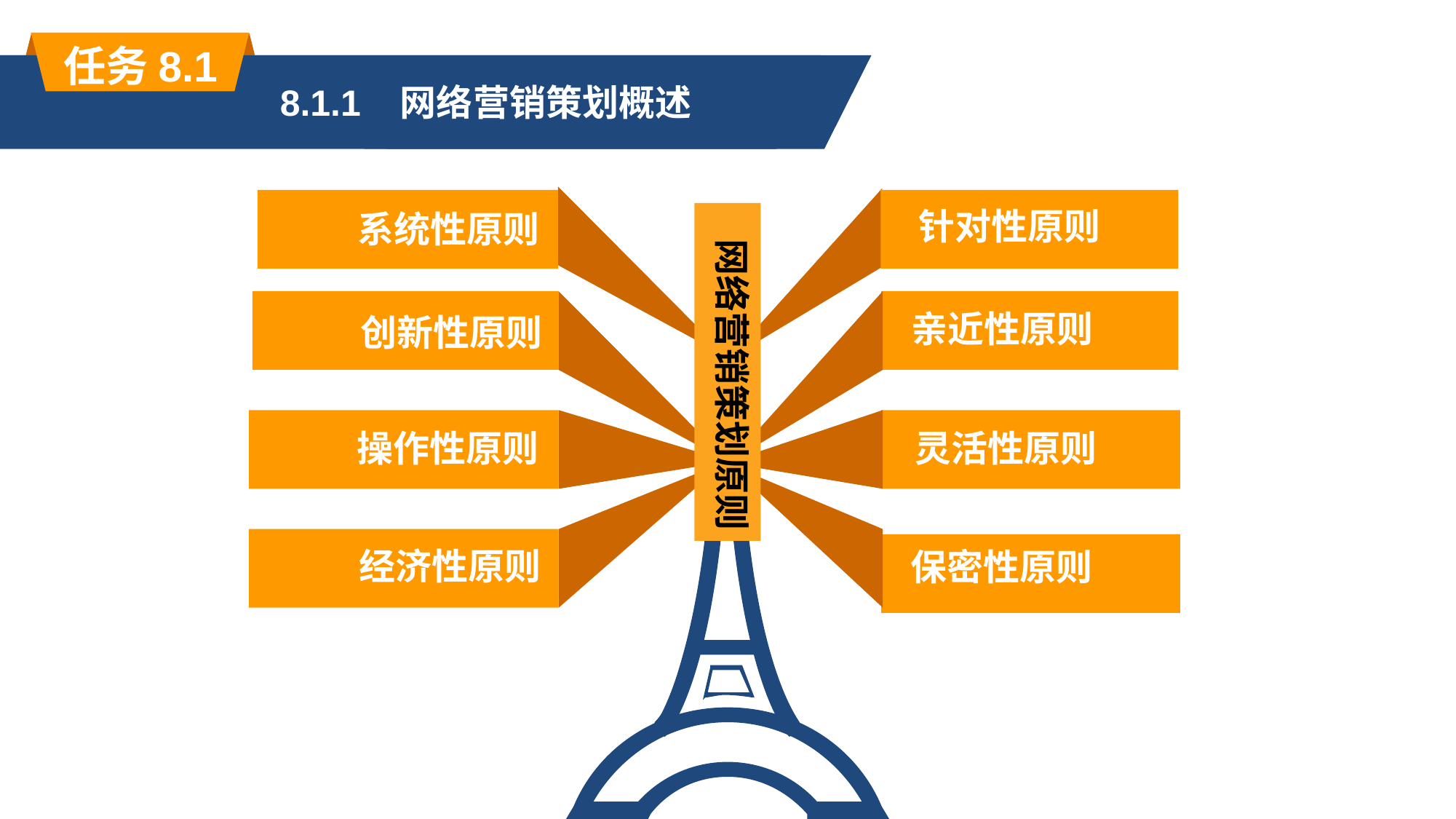

任务8.1
HUANXIANG PPT

单击此处添加标题文本内容
8.1.1   网络营销策划概述

在此添加关键字
Lorem ipsum dolor sit amet, consectetuer adipiscing elit. Maecenas porttitor congue massa.
 针对性原则
系统性原则
  网络营销策划原则

亲近性原则
创新性原则

操作性原则
 灵活性原则

经济性原则
保密性原则